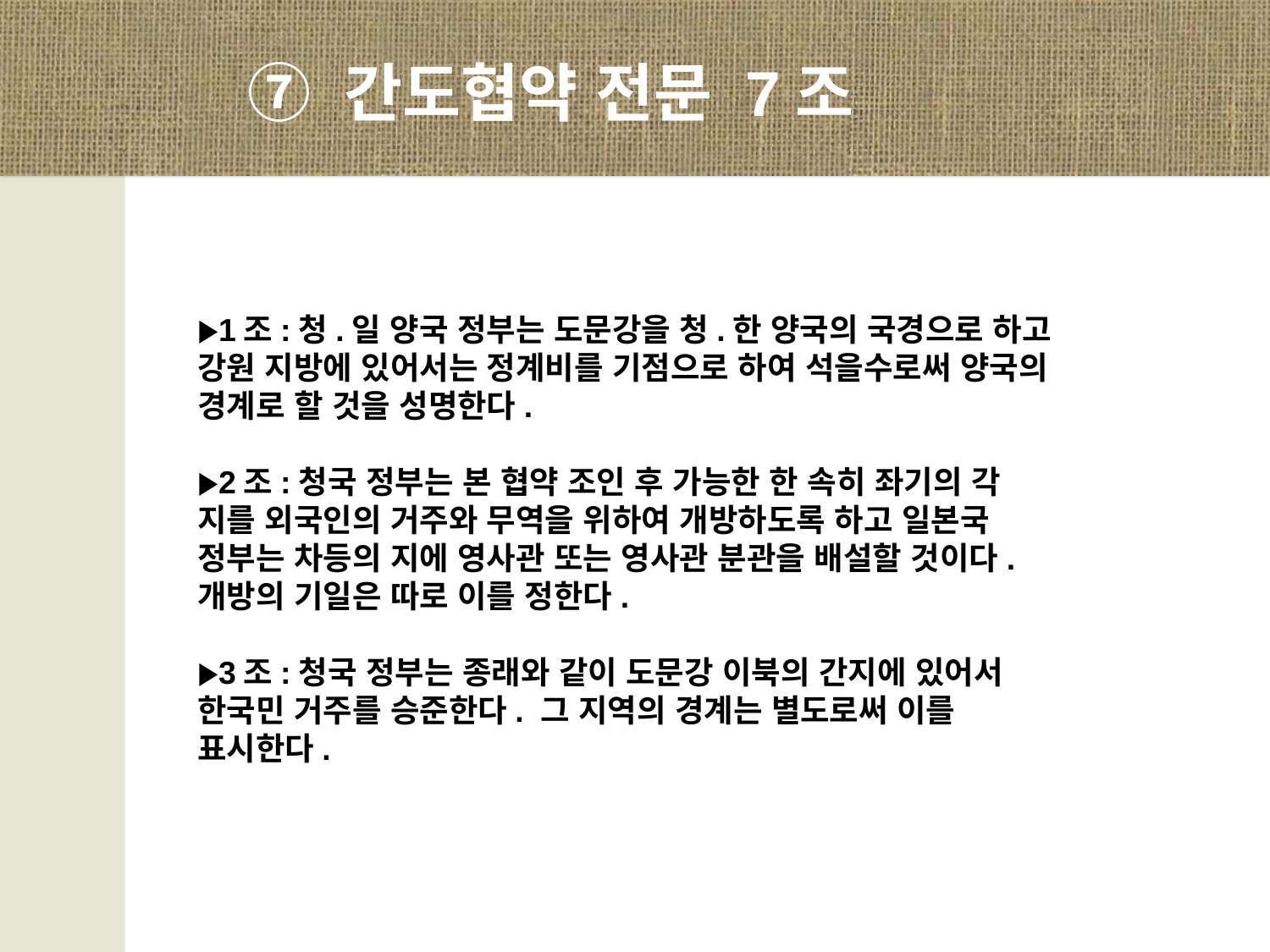

⑦ 간도협약 전문 7조

▶1조:청.일 양국 정부는 도문강을 청.한 양국의 국경으로 하고 강원 지방에 있어서는 정계비를 기점으로 하여 석을수로써 양국의 경계로 할 것을 성명한다.

▶2조:청국 정부는 본 협약 조인 후 가능한 한 속히 좌기의 각 지를 외국인의 거주와 무역을 위하여 개방하도록 하고 일본국 정부는 차등의 지에 영사관 또는 영사관 분관을 배설할 것이다. 개방의 기일은 따로 이를 정한다.

▶3조:청국 정부는 종래와 같이 도문강 이북의 간지에 있어서 한국민 거주를 승준한다. 그 지역의 경계는 별도로써 이를 표시한다.